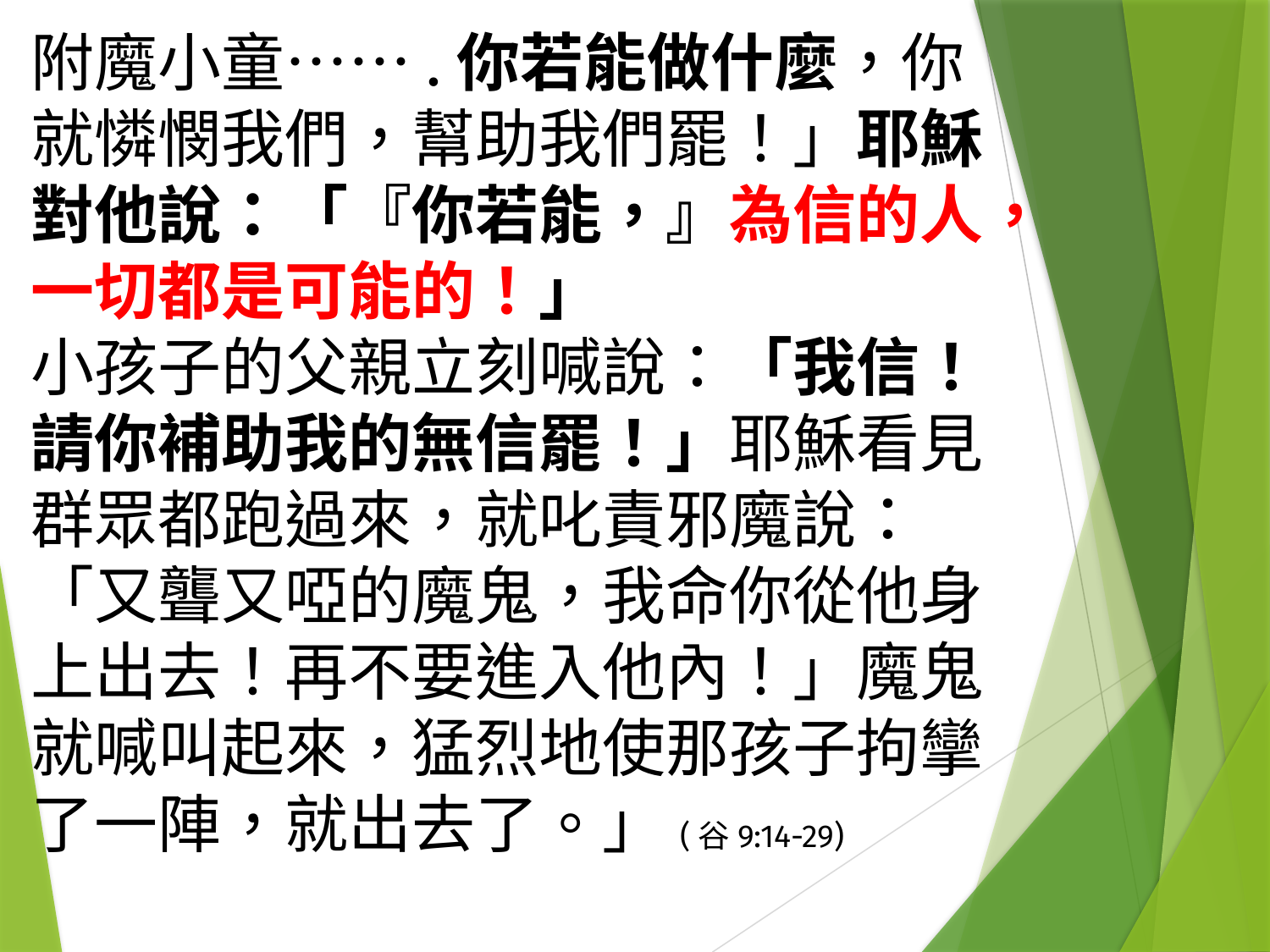

附魔小童…….你若能做什麼，你就憐憫我們，幫助我們罷！」耶穌對他說：「『你若能，』為信的人，一切都是可能的！」
小孩子的父親立刻喊說：「我信！請你補助我的無信罷！」耶穌看見群眾都跑過來，就叱責邪魔說：「又聾又啞的魔鬼，我命你從他身上出去！再不要進入他內！」魔鬼就喊叫起來，猛烈地使那孩子拘攣了一陣，就出去了。」 (谷9:14-29)